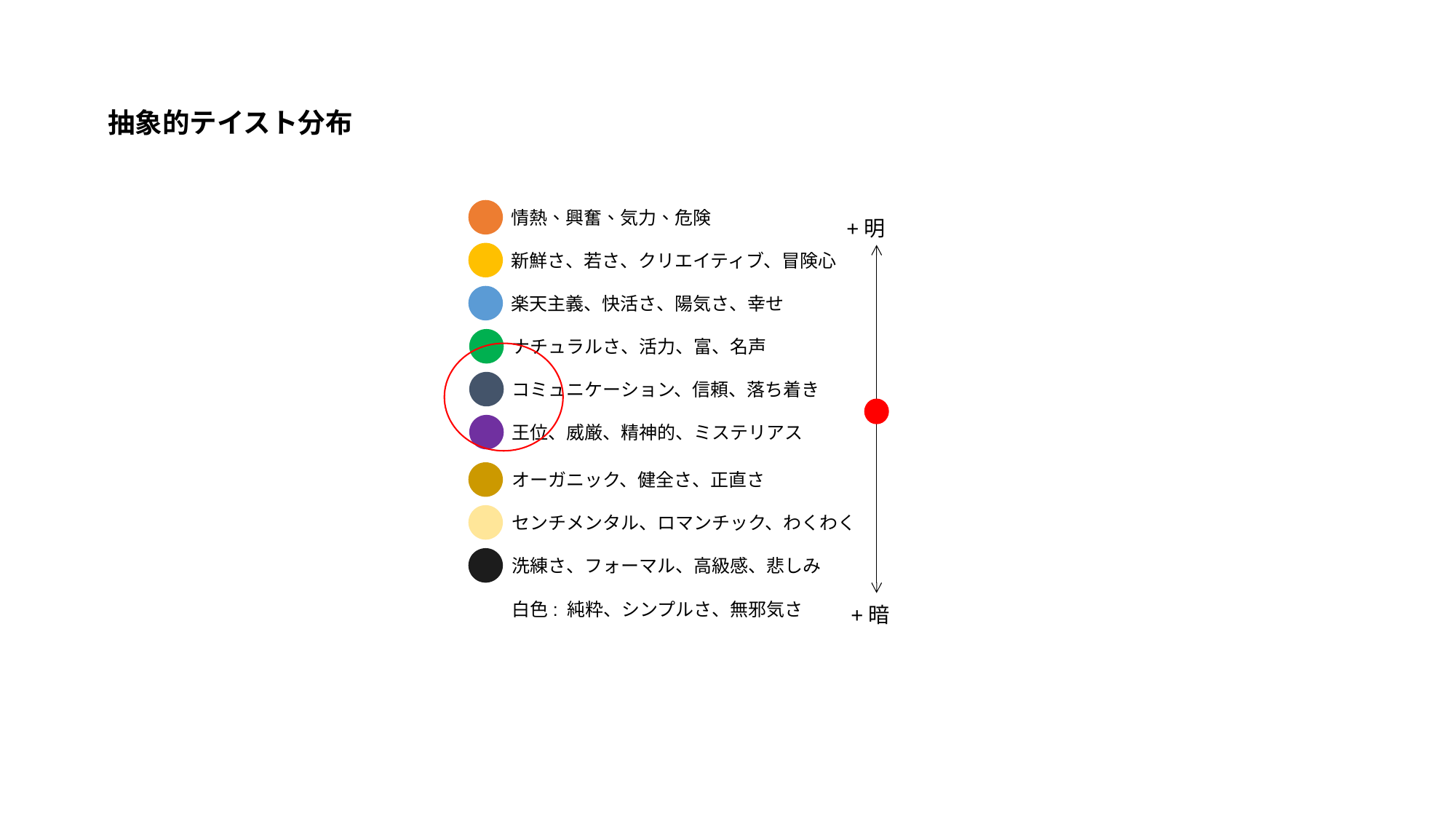

抽象的テイスト分布

情熱、興奮、気力、危険

新鮮さ、若さ、クリエイティブ、冒険心

楽天主義、快活さ、陽気さ、幸せ

ナチュラルさ、活力、富、名声

コミュニケーション、信頼、落ち着き

王位、威厳、精神的、ミステリアス

オーガニック、健全さ、正直さ

センチメンタル、ロマンチック、わくわく

洗練さ、フォーマル、高級感、悲しみ
白色: 純粋、シンプルさ、無邪気さ
+明

+暗